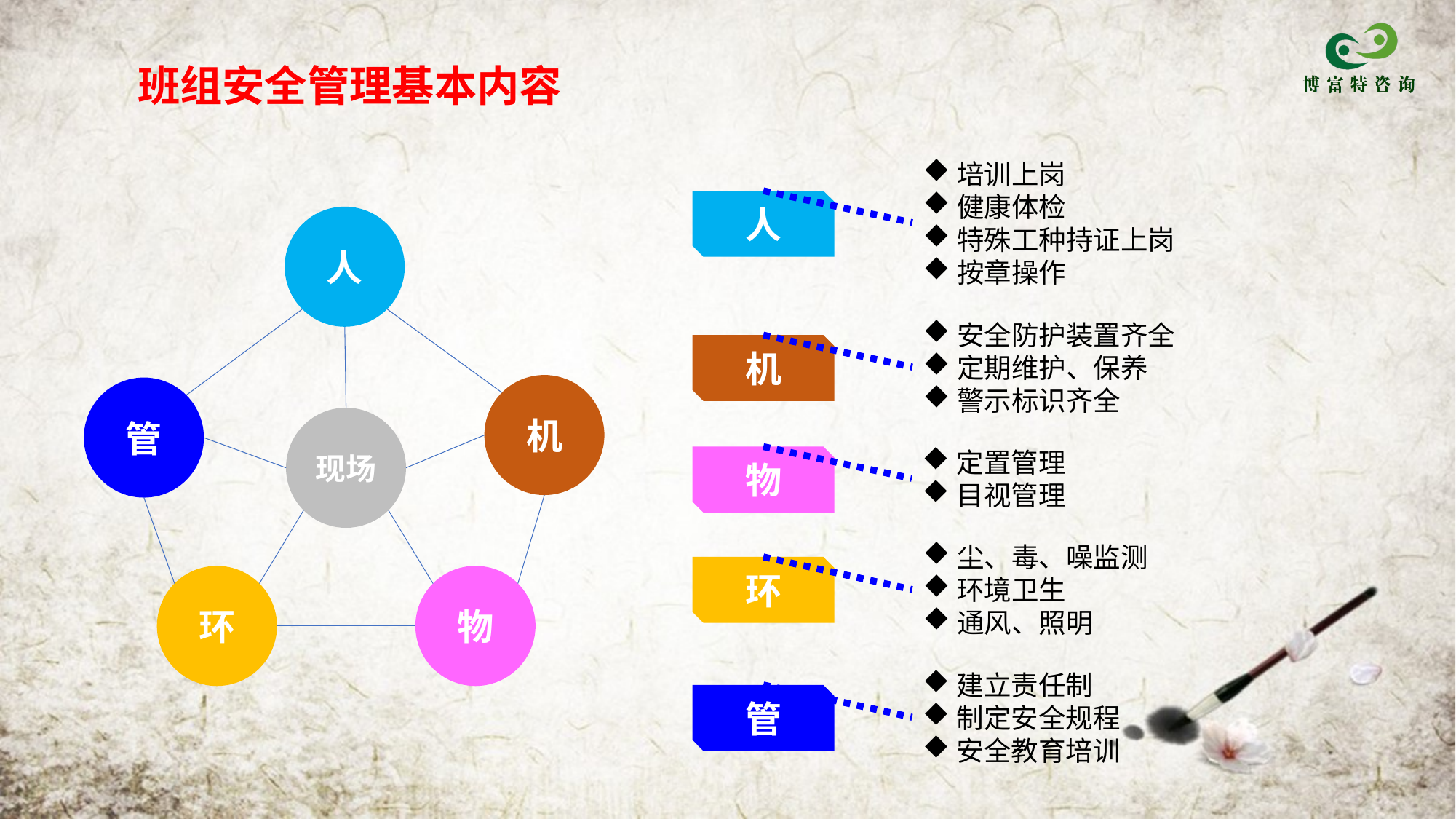

班组安全管理基本内容
培训上岗
健康体检
特殊工种持证上岗
按章操作
人
人
安全防护装置齐全
定期维护、保养
警示标识齐全
机
机
管
现场
定置管理
目视管理
物
尘、毒、噪监测
环境卫生
通风、照明
环
环
物
建立责任制
制定安全规程
安全教育培训
管